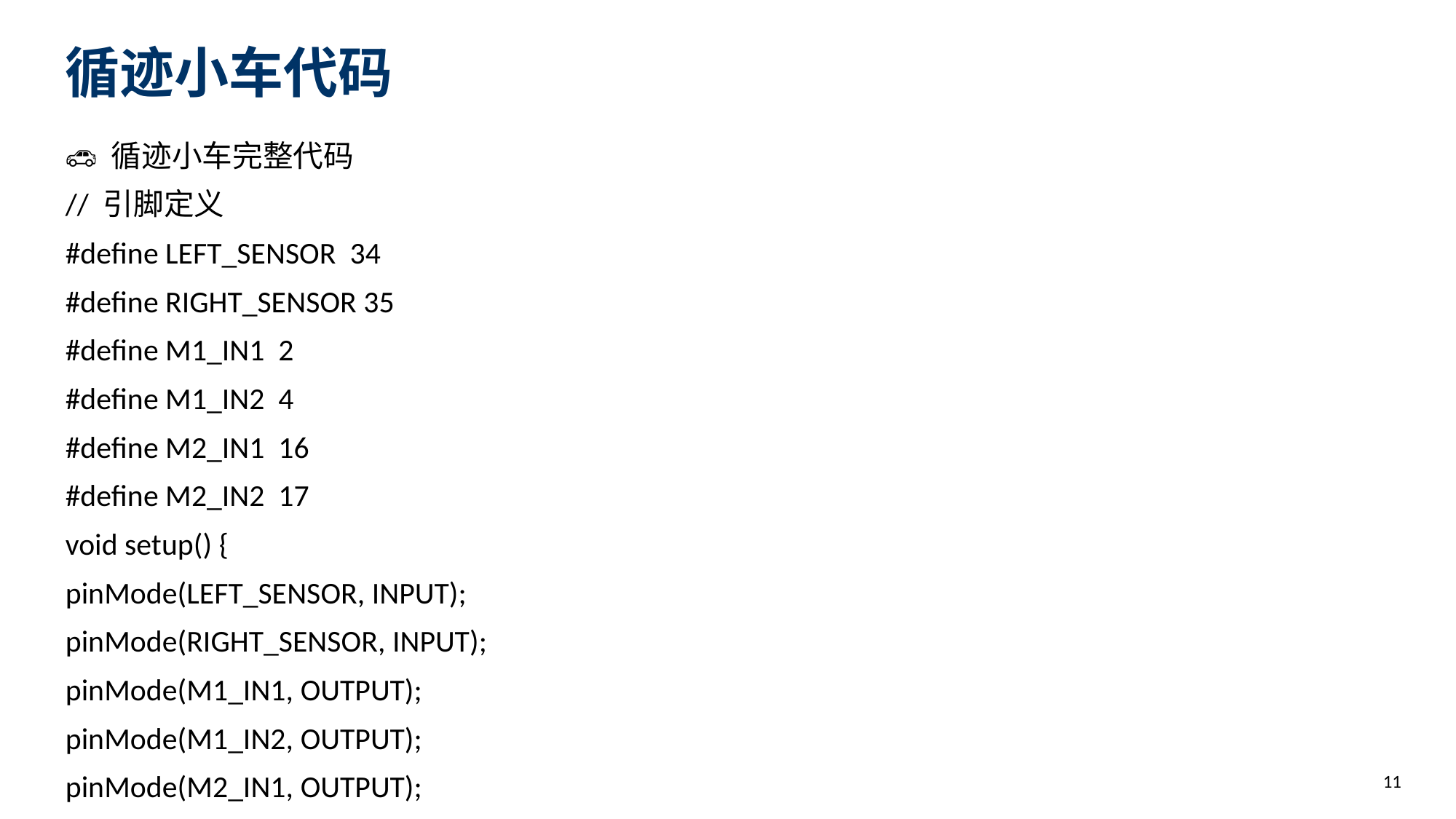

循迹小车代码
🚗 循迹小车完整代码
// 引脚定义
#define LEFT_SENSOR  34
#define RIGHT_SENSOR 35
#define M1_IN1  2
#define M1_IN2  4
#define M2_IN1  16
#define M2_IN2  17
void setup() {
pinMode(LEFT_SENSOR, INPUT);
pinMode(RIGHT_SENSOR, INPUT);
pinMode(M1_IN1, OUTPUT);
pinMode(M1_IN2, OUTPUT);
pinMode(M2_IN1, OUTPUT);
pinMode(M2_IN2, OUTPUT);
}
void loop() {
int leftValue = digitalRead(LEFT_SENSOR);
int rightValue = digitalRead(RIGHT_SENSOR);
if (leftValue == LOW && rightValue == LOW) {
motorStop();
} else if (leftValue == HIGH) {
motorTurnRight();
} else if (rightValue == HIGH) {
motorTurnLeft();
} else {
motorForward();
}
}
📌 思考：循迹逻辑还有哪些可以优化的地方？
• 速度控制（PWM）
• 弯道处理
• 多传感器融合
11